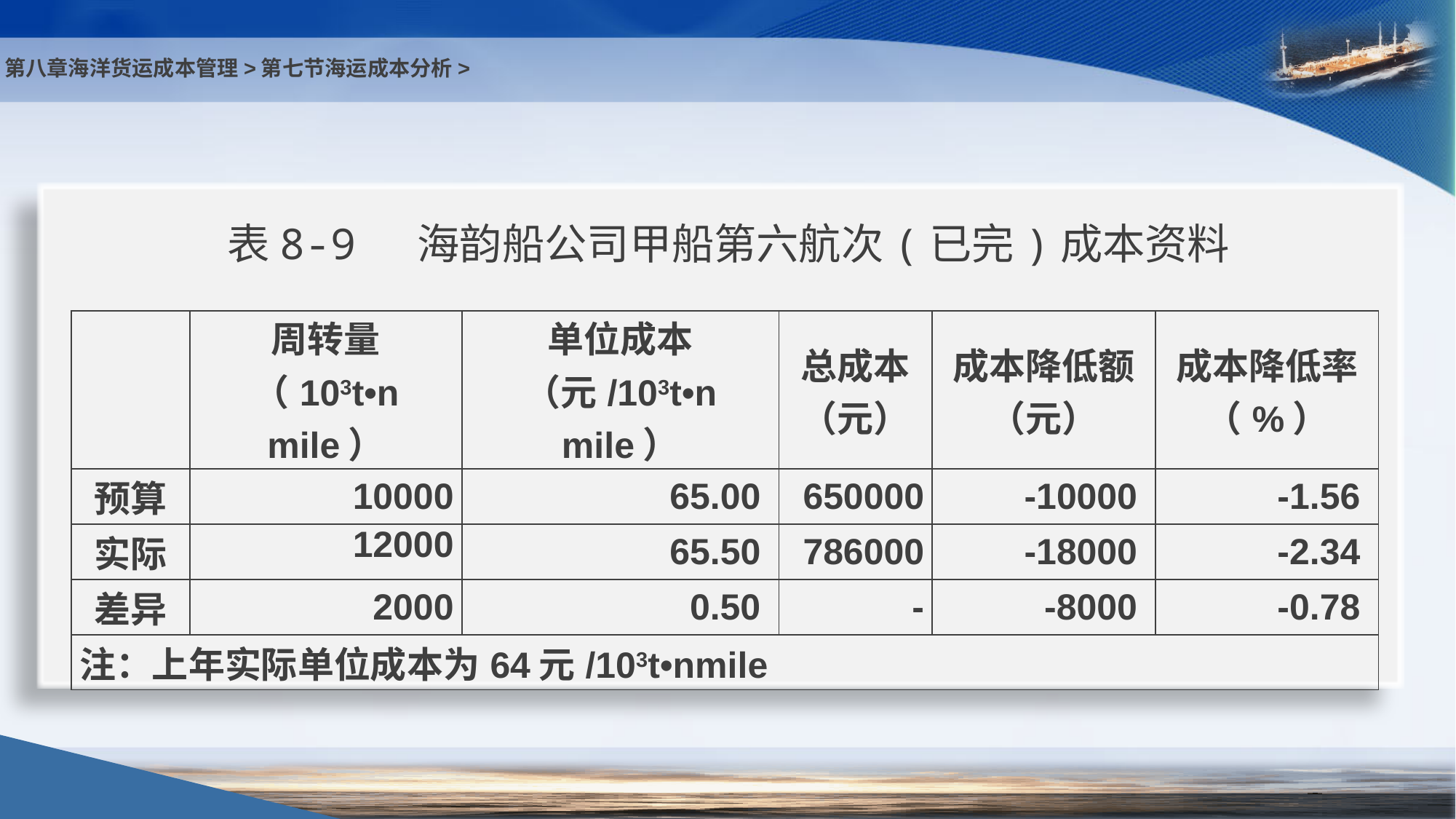

第八章海洋货运成本管理>第七节海运成本分析>
表8-9  海韵船公司甲船第六航次(已完)成本资料
|  | 周转量 （103t•n mile） | 单位成本 （元/103t•n mile） | 总成本 （元） | 成本降低额 （元） | 成本降低率 （%） |
| --- | --- | --- | --- | --- | --- |
| 预算 | 10000 | 65.00 | 650000 | -10000 | -1.56 |
| 实际 | 12000 | 65.50 | 786000 | -18000 | -2.34 |
| 差异 | 2000 | 0.50 | - | -8000 | -0.78 |
| 注：上年实际单位成本为64元/103t•nmile |  |  |  |  |  |